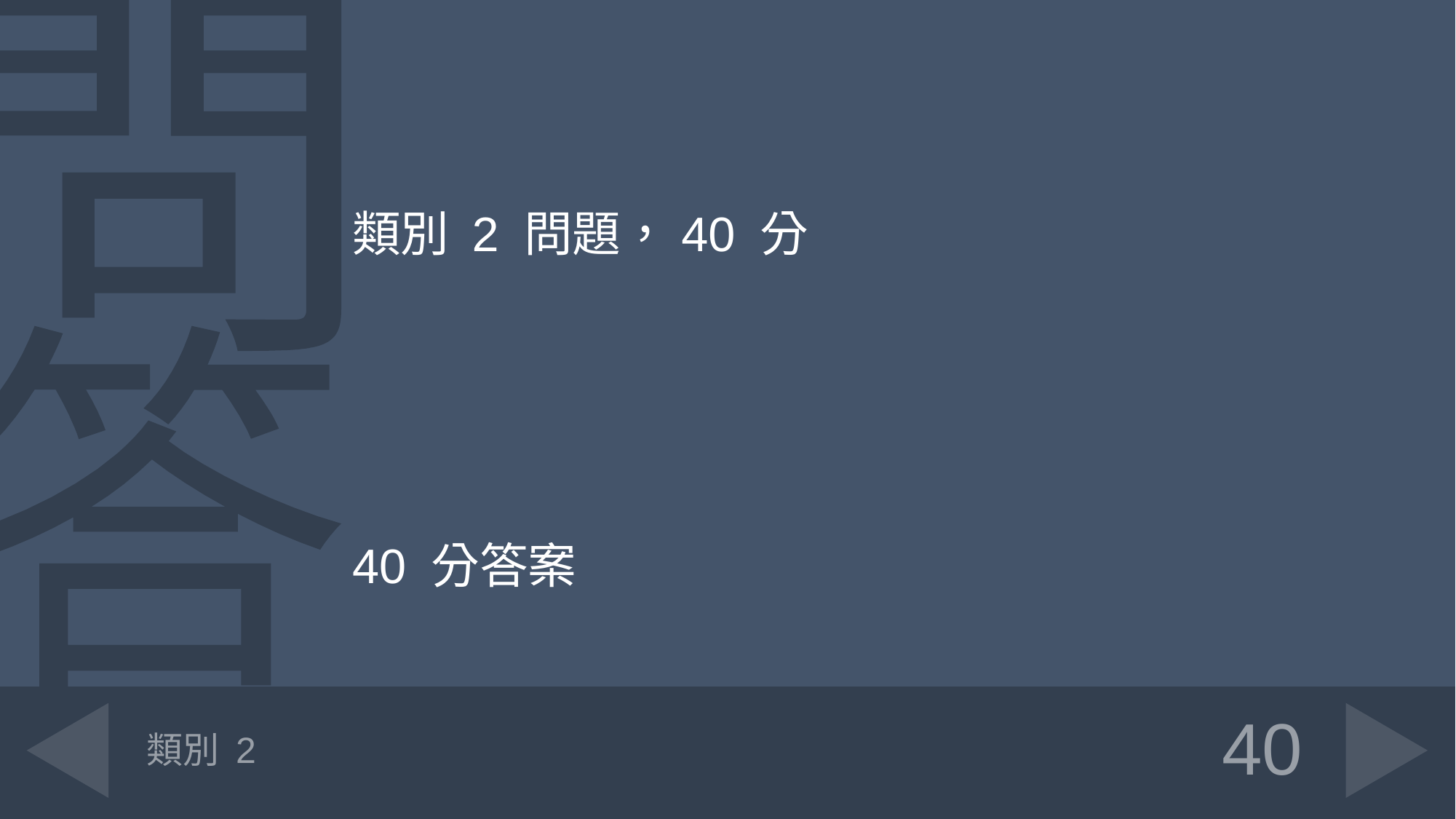

類別 2 問題，40 分
40 分答案
# 類別 2
40